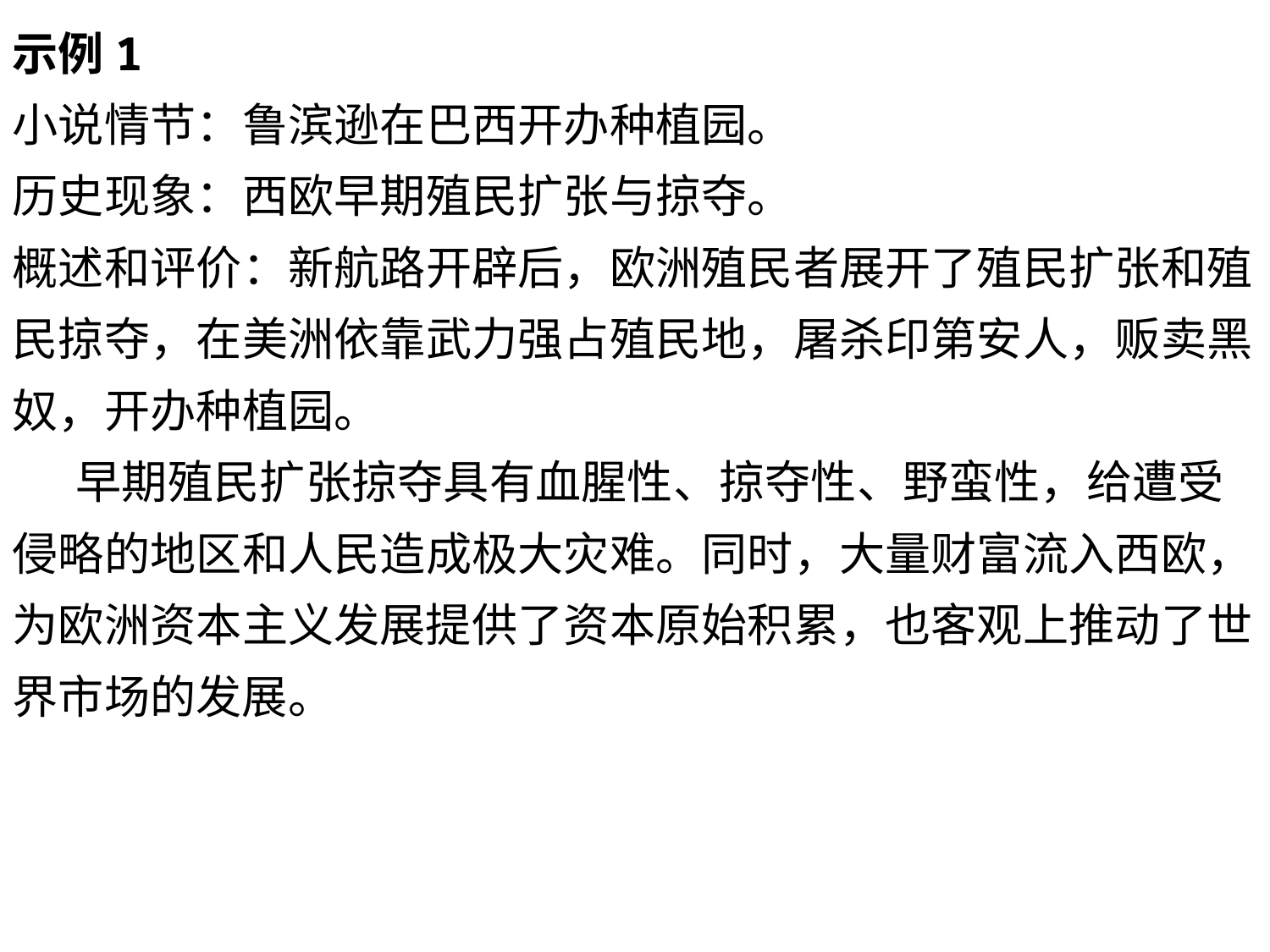

示例1
小说情节：鲁滨逊在巴西开办种植园。
历史现象：西欧早期殖民扩张与掠夺。
概述和评价：新航路开辟后，欧洲殖民者展开了殖民扩张和殖民掠夺，在美洲依靠武力强占殖民地，屠杀印第安人，贩卖黑奴，开办种植园。
早期殖民扩张掠夺具有血腥性、掠夺性、野蛮性，给遭受侵略的地区和人民造成极大灾难。同时，大量财富流入西欧，为欧洲资本主义发展提供了资本原始积累，也客观上推动了世界市场的发展。